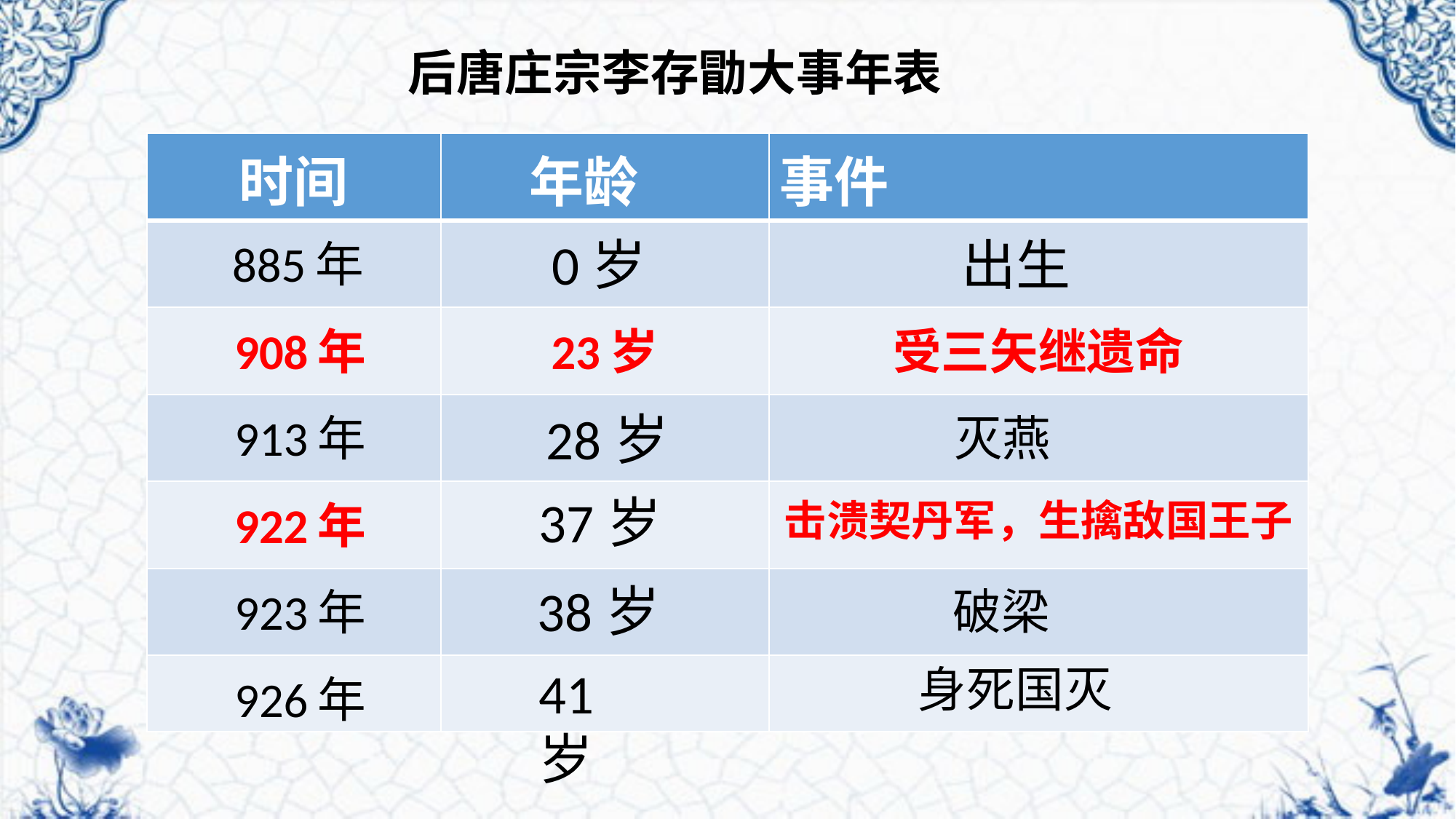

后唐庄宗李存勖大事年表
| 时间 | 年龄 | 事件 |
| --- | --- | --- |
| 885年 |  |  |
| 908年 | 23岁 | 受三矢继遗命 |
| 913年 |  |  |
| 922年 |  | 击溃契丹军，生擒敌国王子 |
| 923年 |  |  |
| 926年 |  |  |
出生
0岁
28岁
灭燕
37岁
38岁
破梁
41 岁
身死国灭